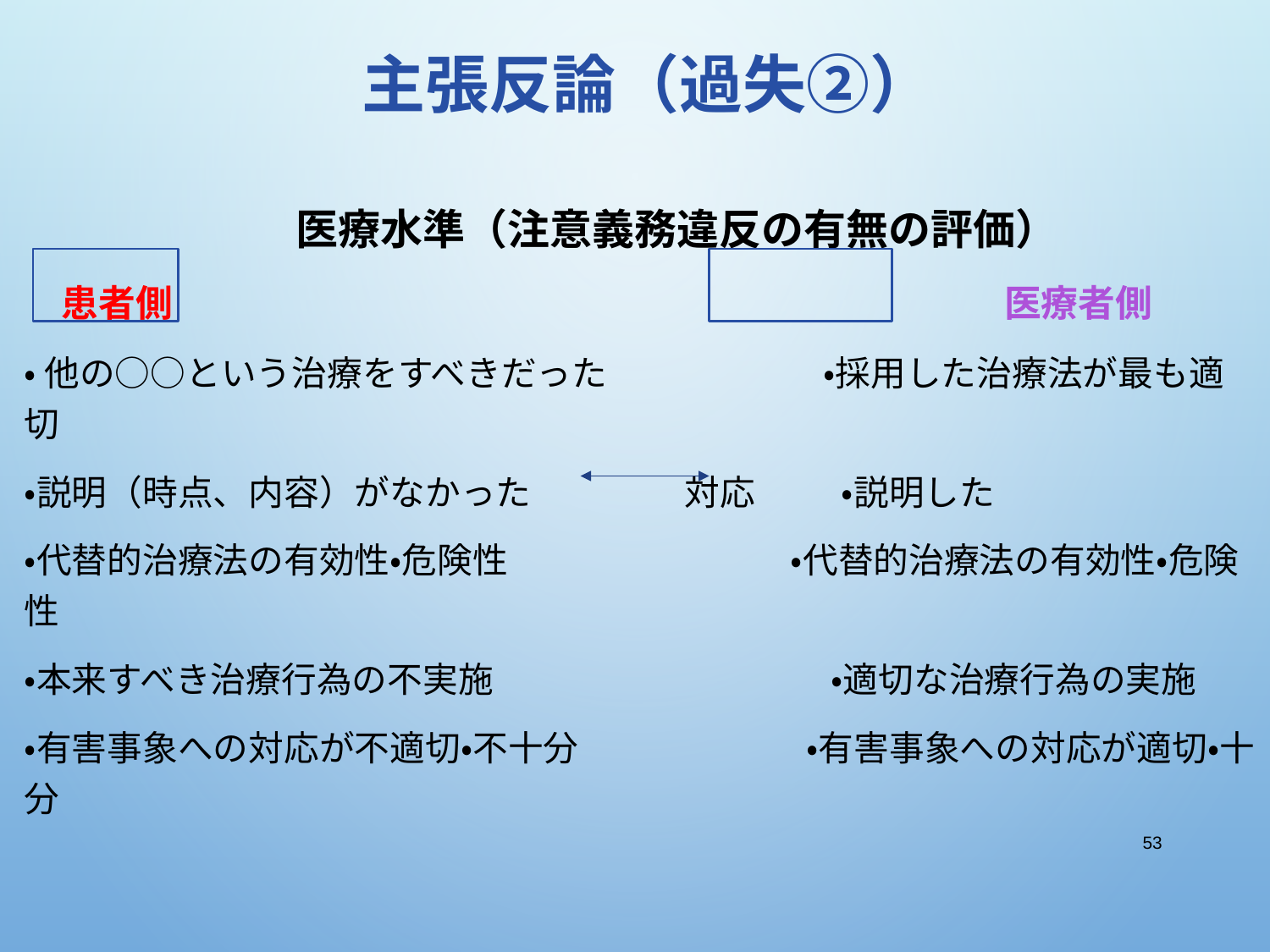

# 主張反論（過失②）
                               医療水準（注意義務違反の有無の評価）
　患者側　　　　　　　　　　　　　　　　　　　　　　  医療者側
・ 他の○○という治療をすべきだった　　　　　     ・採用した治療法が最も適切
・説明（時点、内容）がなかった　　 　     対応　　  ・説明した
・代替的治療法の有効性・危険性  　　　　　 　      ・代替的治療法の有効性・危険性
・本来すべき治療行為の不実施　　　　　　　　       ・適切な治療行為の実施
・有害事象への対応が不適切・不十分　　　　　　  ・有害事象への対応が適切・十分

53